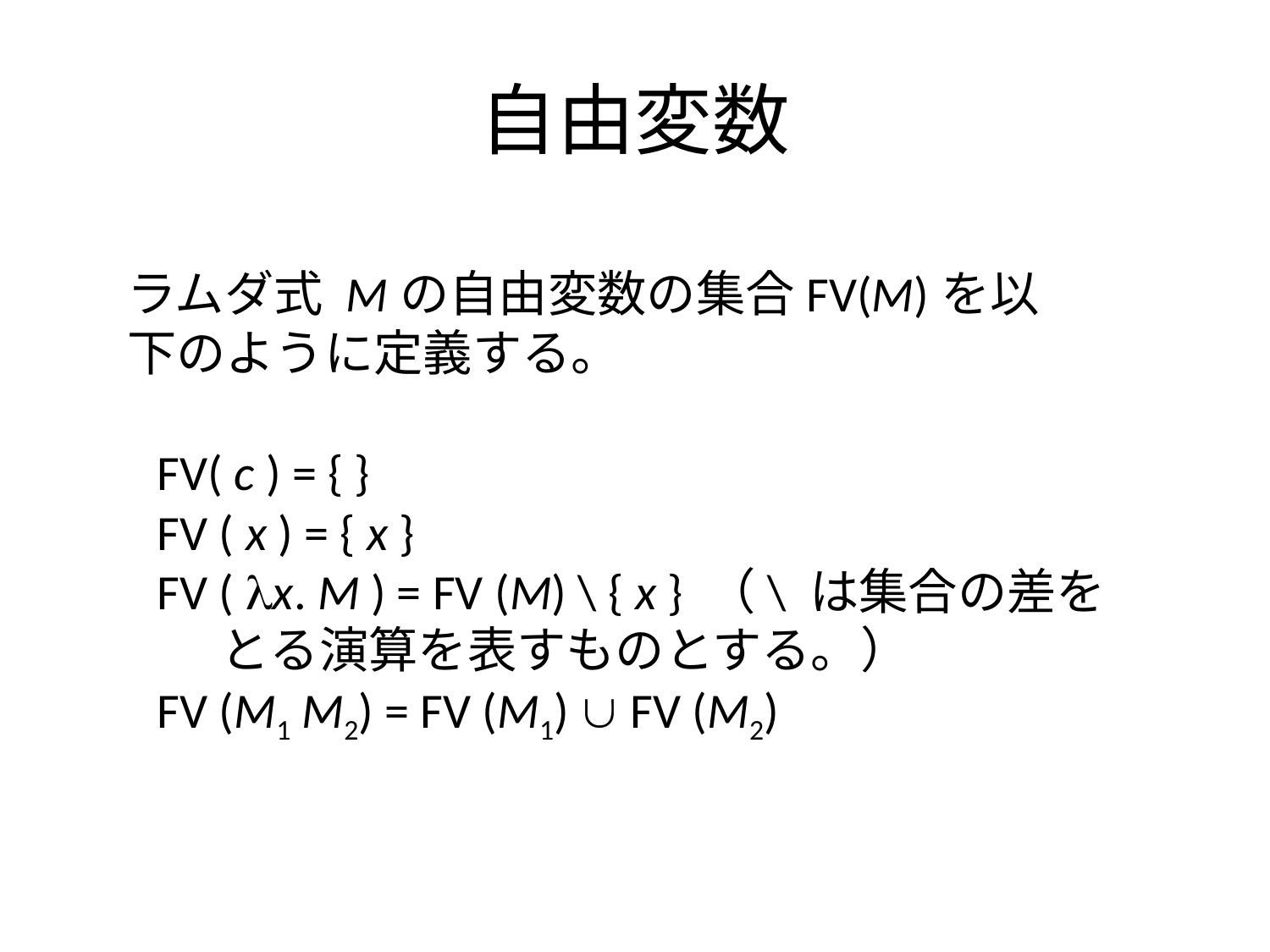

自由変数
ラムダ式 Mの自由変数の集合FV(M)を以下のように定義する。

FV( c ) = { }
FV ( x ) = { x }
FV ( λx. M ) = FV (M) \ { x } （\ は集合の差をとる演算を表すものとする。）
FV (M1 M2) = FV (M1) ∪ FV (M2)